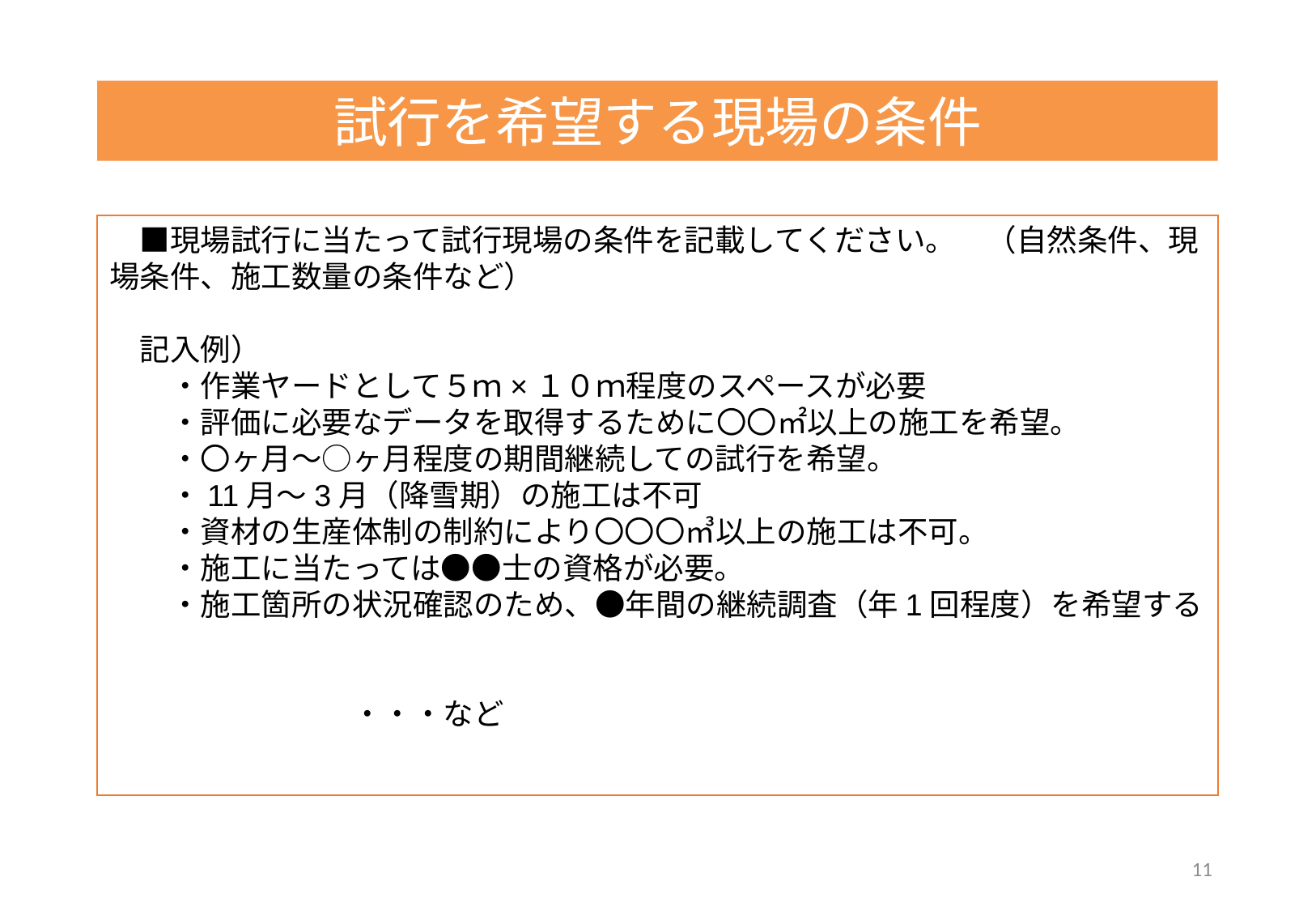

試行を希望する現場の条件
　■現場試行に当たって試行現場の条件を記載してください。　（自然条件、現場条件、施工数量の条件など）
　記入例）
　　・作業ヤードとして５ｍ×１０ｍ程度のスペースが必要
　　・評価に必要なデータを取得するために〇〇㎡以上の施工を希望。
　　・〇ヶ月～○ヶ月程度の期間継続しての試行を希望。
　　・11月～3月（降雪期）の施工は不可
　　・資材の生産体制の制約により〇〇〇㎥以上の施工は不可。
　　・施工に当たっては●●士の資格が必要。
　　・施工箇所の状況確認のため、●年間の継続調査（年1回程度）を希望する
　　　　　　　　　　　　　　　　　　　　　　　　　　　　　　　　　　　　　　　　　　　　・・・など

11